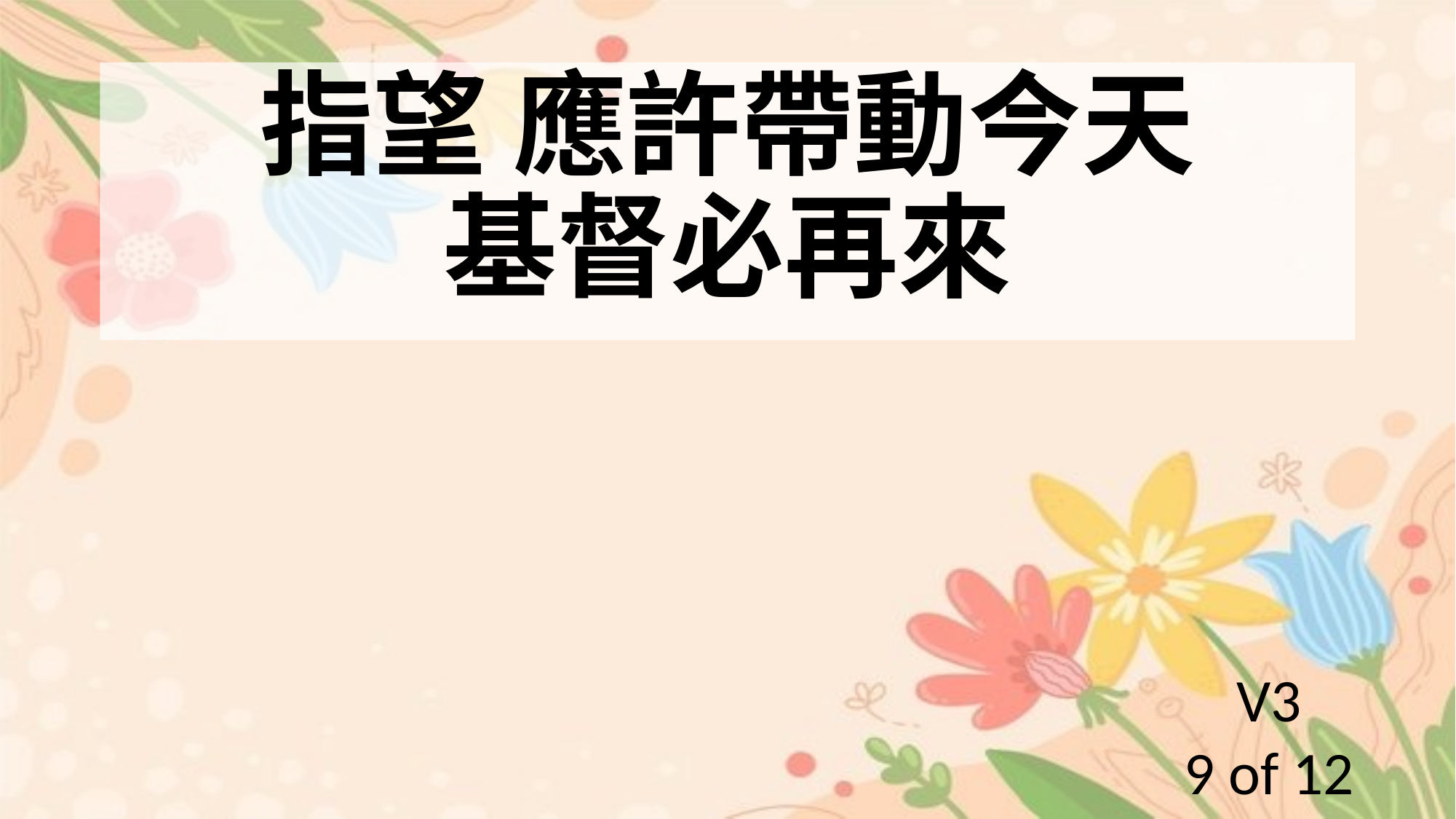

指望 應許帶動今天
基督必再來
V3
9 of 12